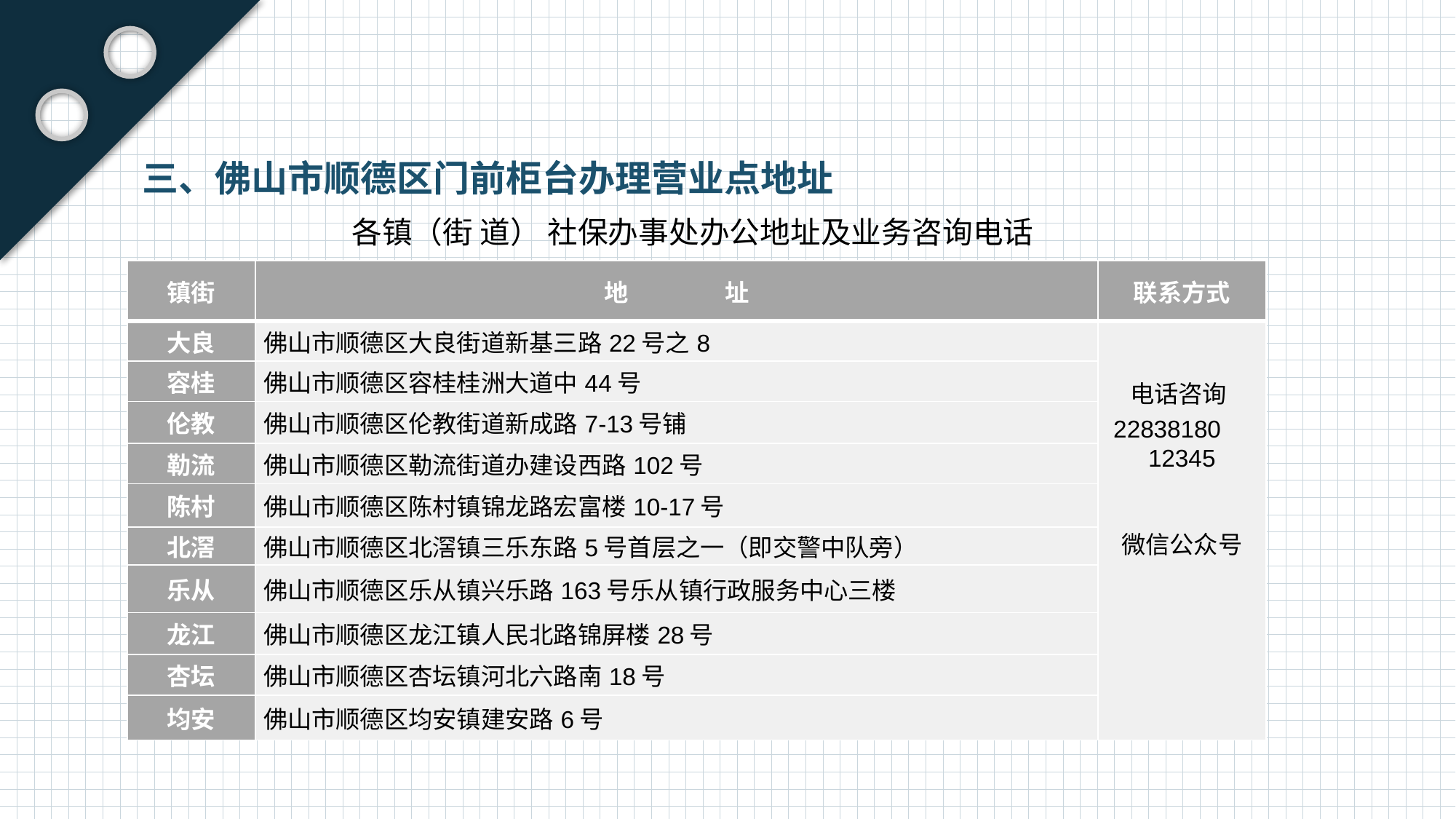

三、佛山市顺德区门前柜台办理营业点地址
各镇（街 道） 社保办事处办公地址及业务咨询电话
| 镇街 | 地　　　　址 | 联系方式 |
| --- | --- | --- |
| 大良 | 佛山市顺德区大良街道新基三路22号之8 | 电话咨询22838180　 12345 微信公众号 |
| 容桂 | 佛山市顺德区容桂桂洲大道中44号 |  |
| 伦教 | 佛山市顺德区伦教街道新成路7-13号铺 |  |
| 勒流 | 佛山市顺德区勒流街道办建设西路102号 |  |
| 陈村 | 佛山市顺德区陈村镇锦龙路宏富楼10-17号 |  |
| 北滘 | 佛山市顺德区北滘镇三乐东路5号首层之一（即交警中队旁） |  |
| 乐从 | 佛山市顺德区乐从镇兴乐路163号乐从镇行政服务中心三楼 |  |
| 龙江 | 佛山市顺德区龙江镇人民北路锦屏楼28号 |  |
| 杏坛 | 佛山市顺德区杏坛镇河北六路南18号 |  |
| 均安 | 佛山市顺德区均安镇建安路6号 |  |